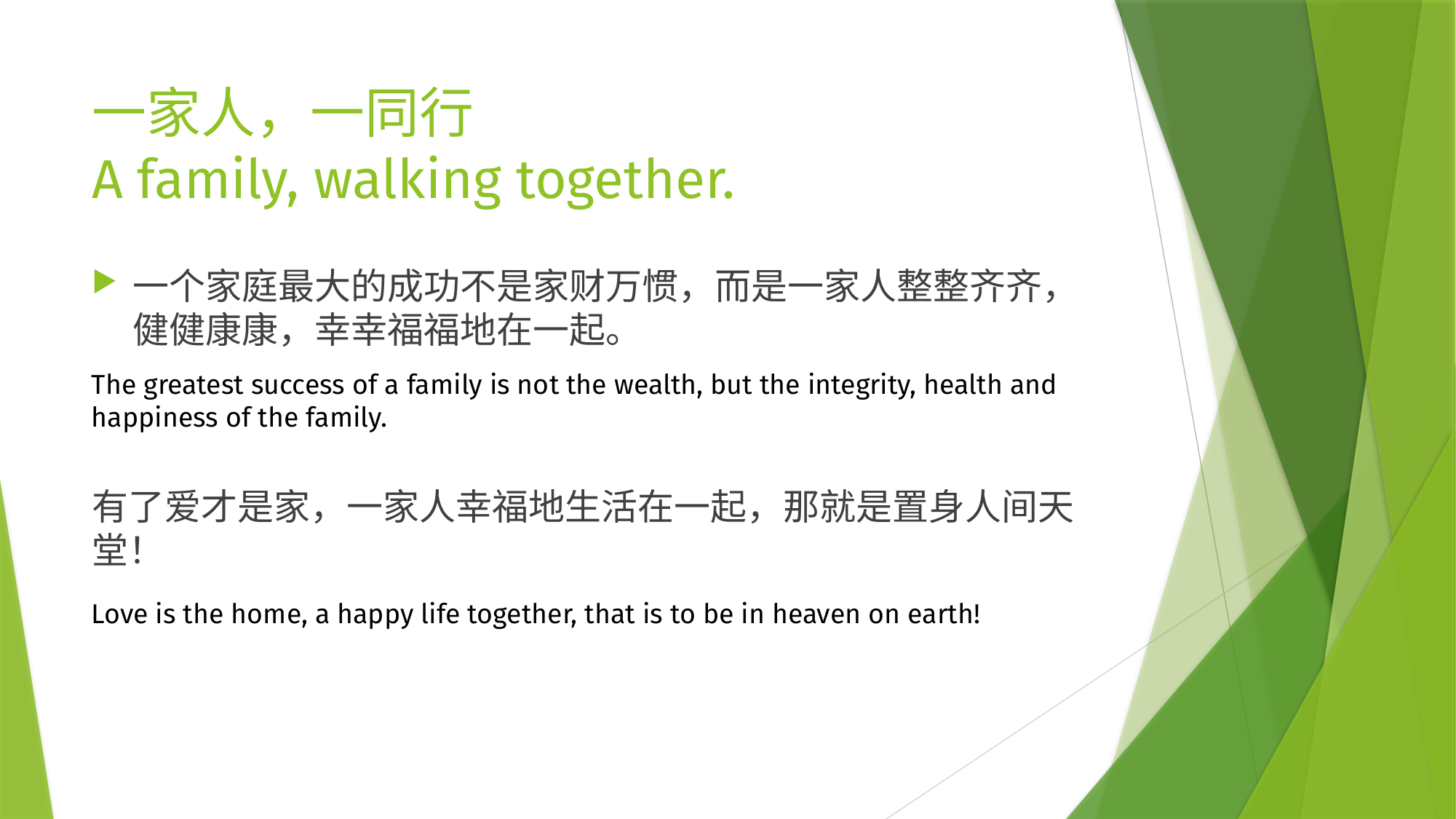

# 一家人，一同行 A family, walking together.

The greatest success of a family is not the wealth, but the integrity, health and happiness of the family.

Love is the home, a happy life together, that is to be in heaven on earth!

一个家庭最大的成功不是家财万惯，而是一家人整整齐齐，健健康康，幸幸福福地在一起。

有了爱才是家，一家人幸福地生活在一起，那就是置身人间天堂！